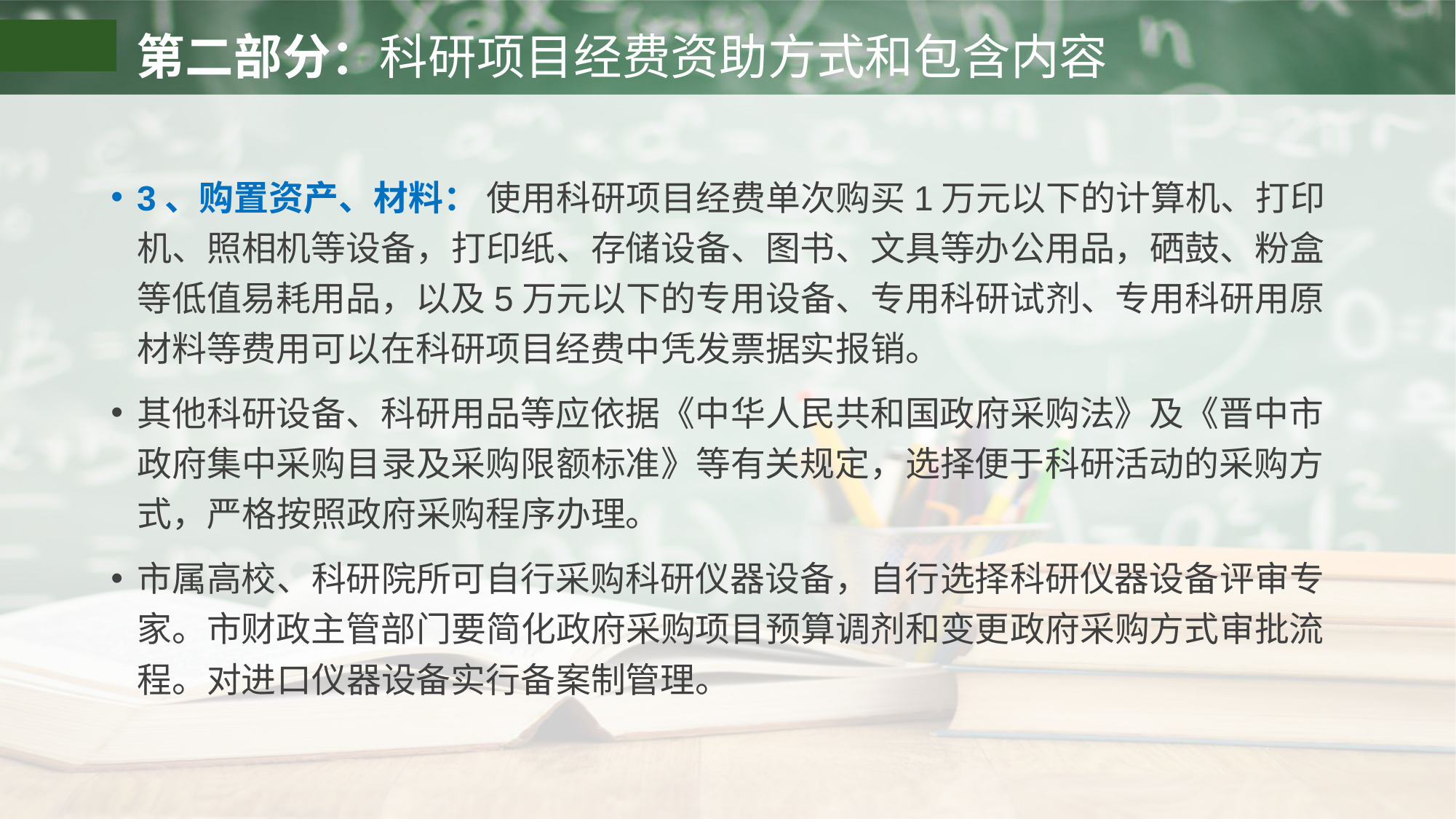

# 第二部分：科研项目经费资助方式和包含内容
3、购置资产、材料： 使用科研项目经费单次购买1万元以下的计算机、打印机、照相机等设备，打印纸、存储设备、图书、文具等办公用品，硒鼓、粉盒等低值易耗用品，以及5万元以下的专用设备、专用科研试剂、专用科研用原材料等费用可以在科研项目经费中凭发票据实报销。
其他科研设备、科研用品等应依据《中华人民共和国政府采购法》及《晋中市政府集中采购目录及采购限额标准》等有关规定，选择便于科研活动的采购方式，严格按照政府采购程序办理。
市属高校、科研院所可自行采购科研仪器设备，自行选择科研仪器设备评审专家。市财政主管部门要简化政府采购项目预算调剂和变更政府采购方式审批流程。对进口仪器设备实行备案制管理。